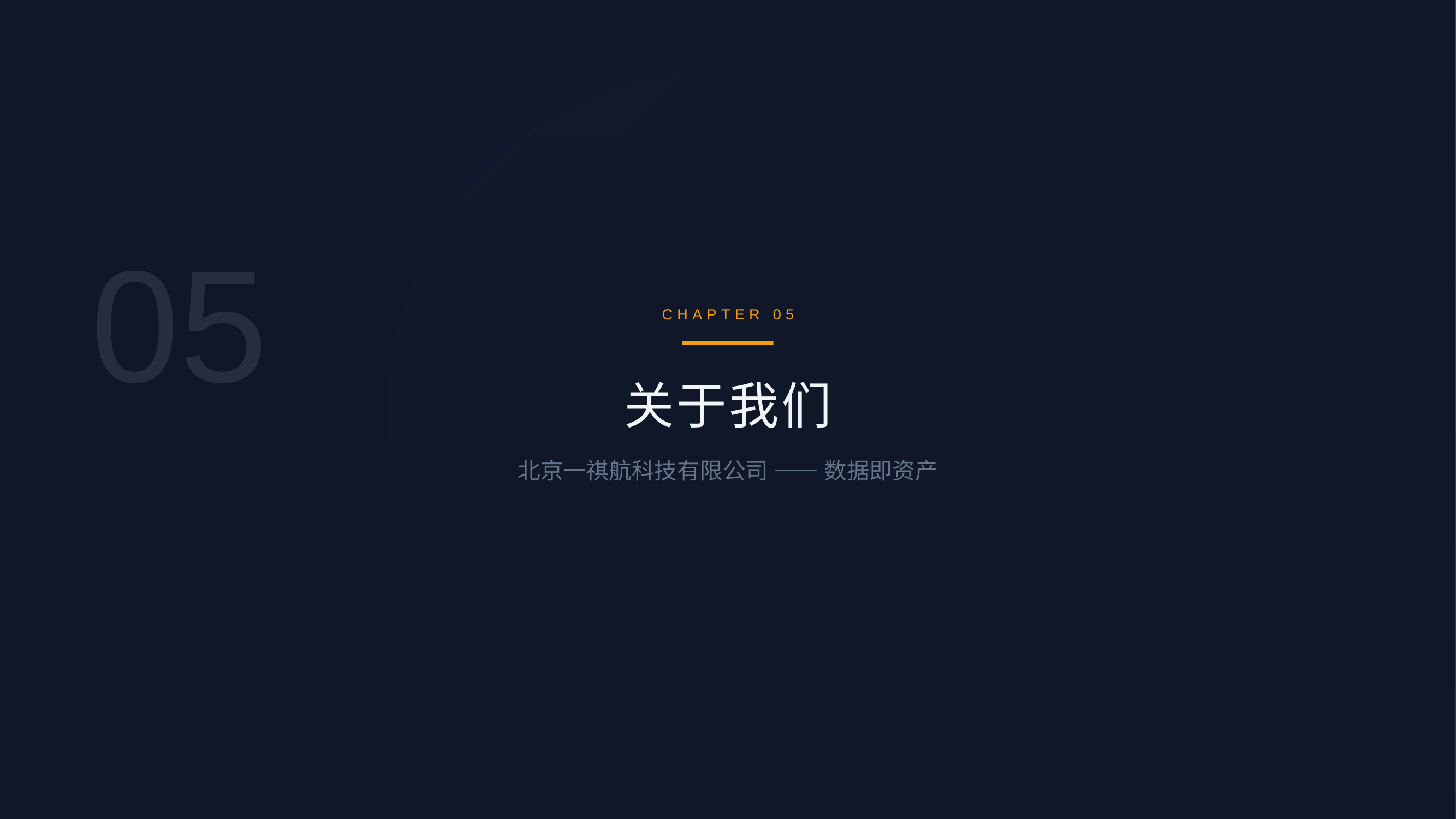

05
CHAPTER 05

关于我们
北京一祺航科技有限公司 —— 数据即资产